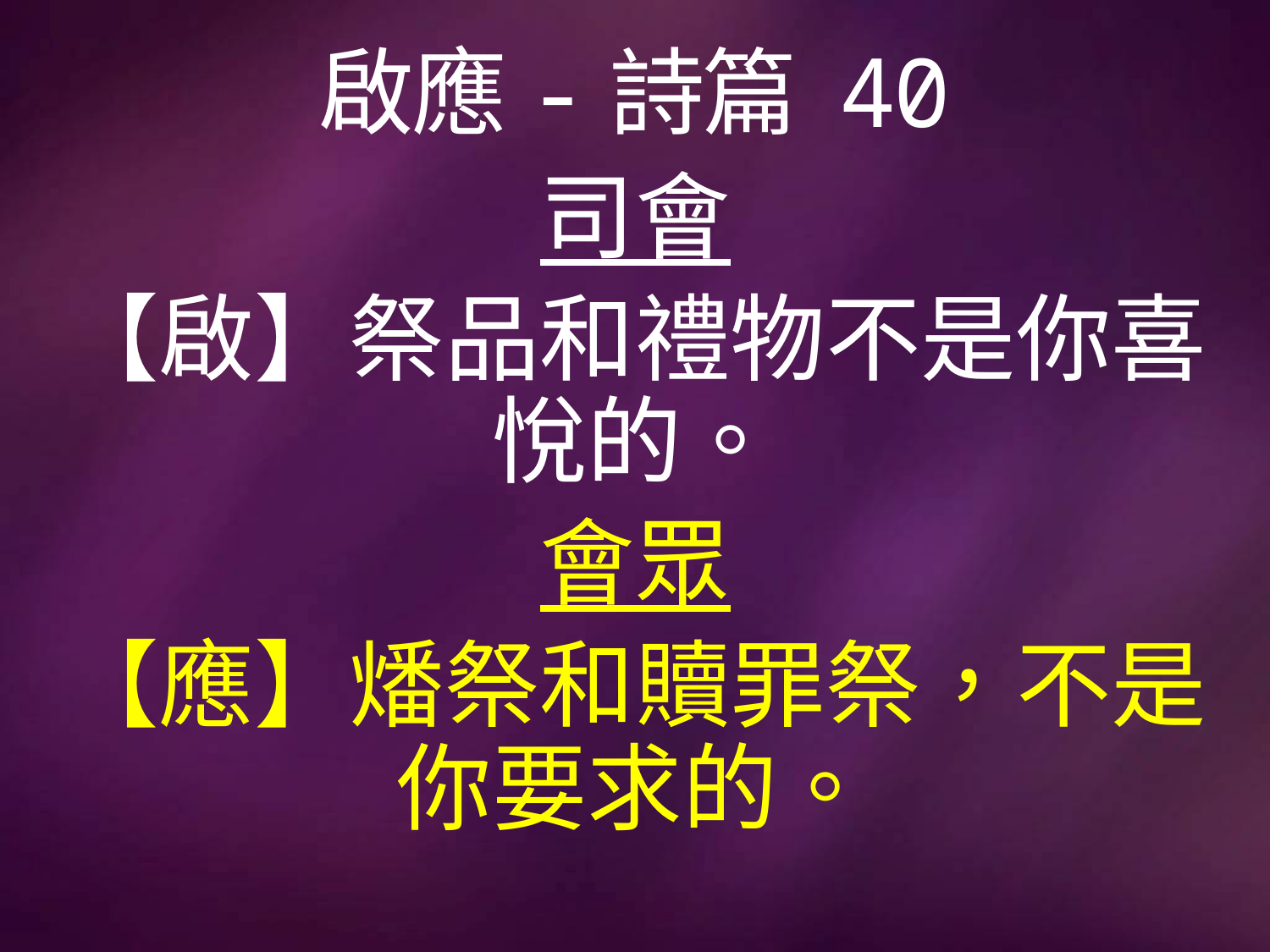

# 啟應-詩篇 40
司會
【啟】祭品和禮物不是你喜悅的。
會眾
【應】燔祭和贖罪祭，不是你要求的。